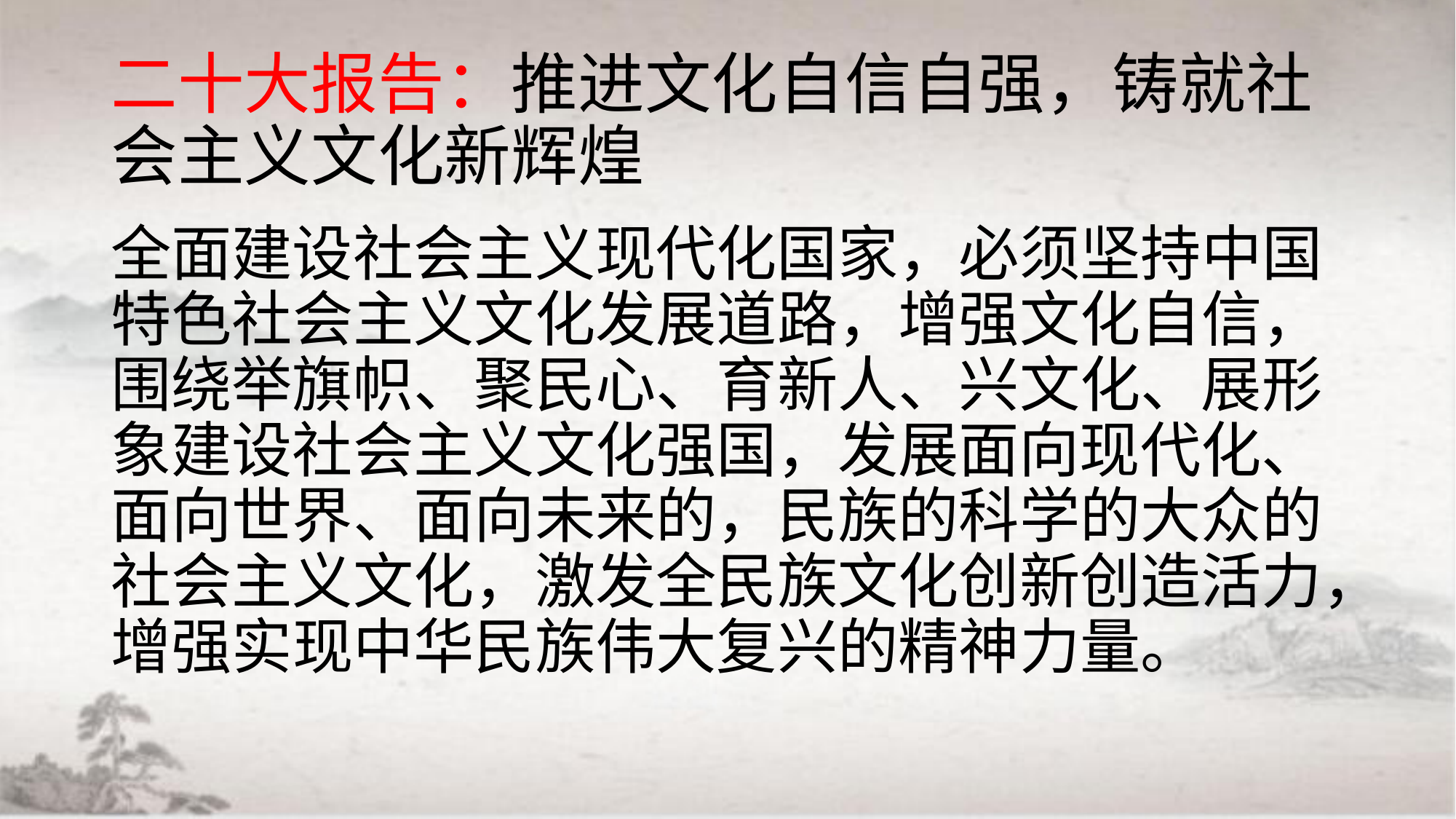

# 二十大报告：推进文化自信自强，铸就社会主义文化新辉煌
全面建设社会主义现代化国家，必须坚持中国特色社会主义文化发展道路，增强文化自信，围绕举旗帜、聚民心、育新人、兴文化、展形象建设社会主义文化强国，发展面向现代化、面向世界、面向未来的，民族的科学的大众的社会主义文化，激发全民族文化创新创造活力，增强实现中华民族伟大复兴的精神力量。